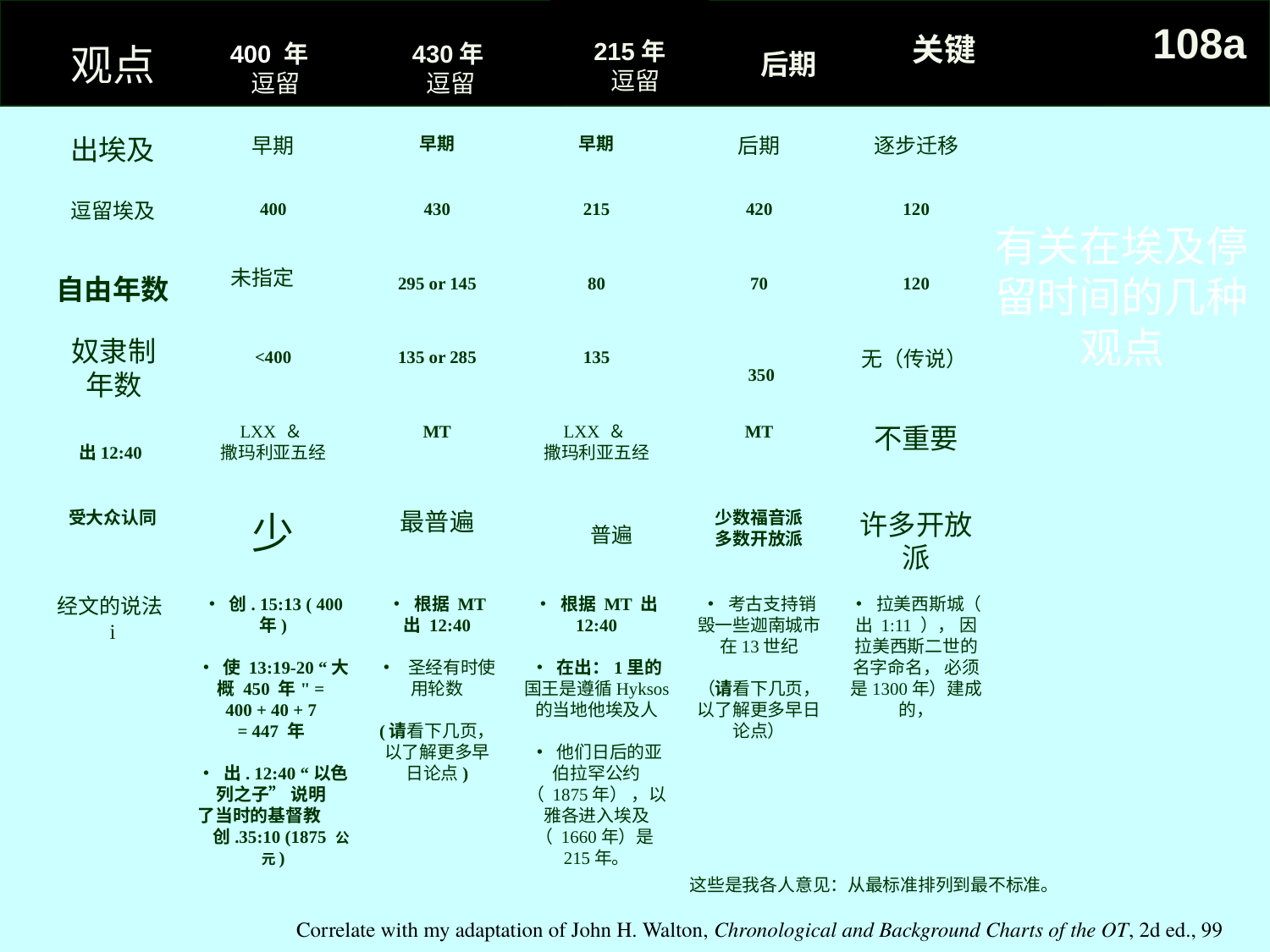

215年
 逗留

观点

400 年
 逗留

430年
逗留

108a

后期
关键

出埃及

早期

早期

早期

后期

逐步迁移

# 有关在埃及停留时间的几种观点
逗留埃及

400

430

215

420

120

未指定
自由年数

295 or 145

80

70

120

奴隶制年数

<400

135 or 285

135

无（传说）

350

出12:40

LXX ＆
撒玛利亚五经
MT

LXX ＆
撒玛利亚五经

MT

不重要
受大众认同
少
最普遍
少数福音派
多数开放派

许多开放派
普遍

经文的说法i

• 创. 15:13 ( 400 年)

• 使 13:19-20 “大概 450 年" =
400 + 40 + 7
= 447 年

• 出. 12:40 “以色列之子” 说明
了当时的基督教            创.35:10 (1875 公元)

• 根据 MT 出 12:40

•  圣经有时使用轮数

(请看下几页，以了解更多早日论点)

• 根据 MT 出 12:40

• 在出：1里的国王是遵循Hyksos 的当地他埃及人

• 他们日后的亚伯拉罕公约（ 1875年） ，以雅各进入埃及（ 1660年）是215年。

• 考古支持销毁一些迦南城市在13世纪
（请看下几页，以了解更多早日论点）

• 拉美西斯城（ 出 1:11 ）， 因拉美西斯二世的名字命名， 必须是1300年）建成的，

这些是我各人意见：从最标准排列到最不标准。
Correlate with my adaptation of John H. Walton, Chronological and Background Charts of the OT, 2d ed., 99